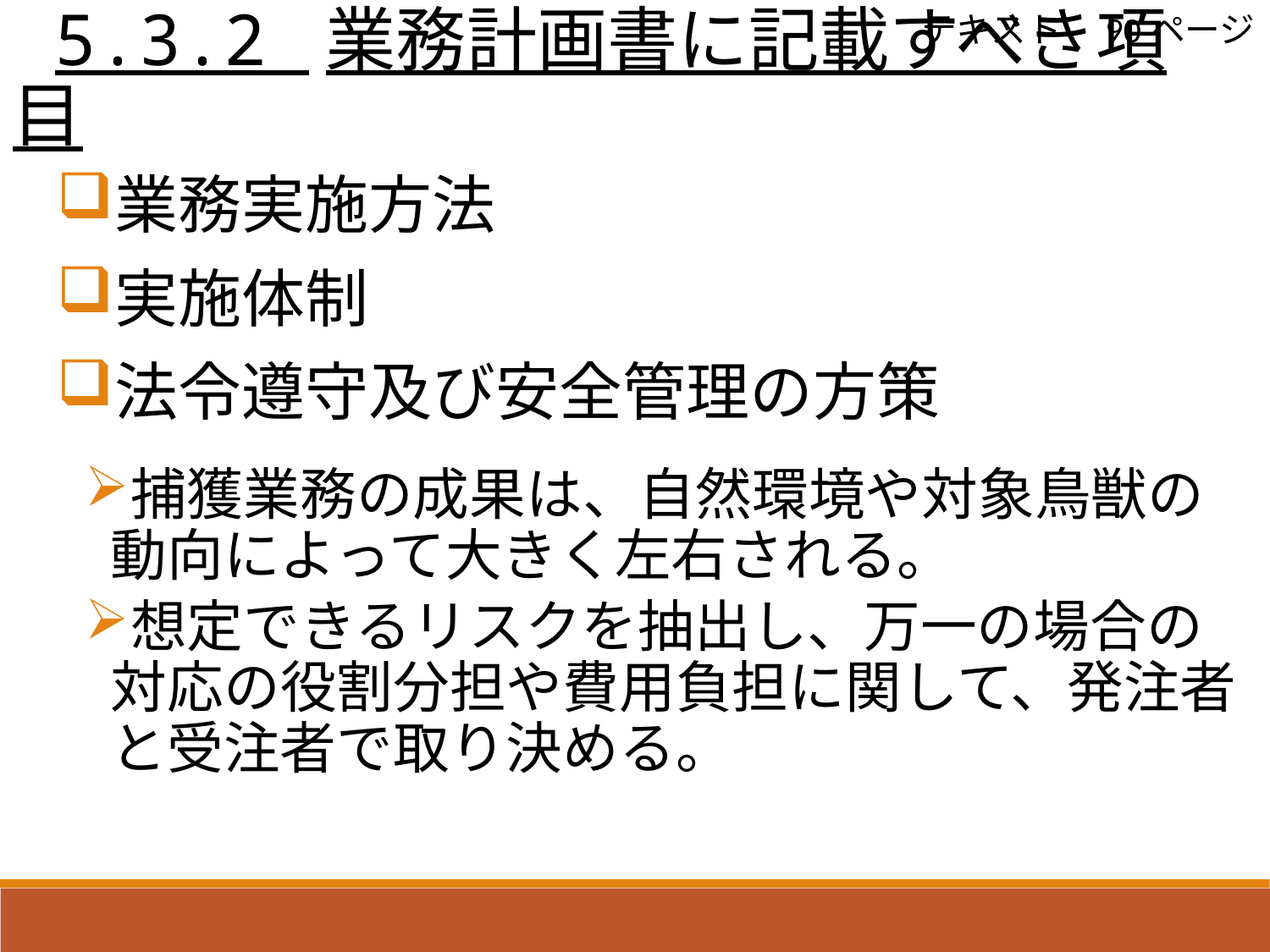

テキスト　90ページ
 5.3.2 業務計画書に記載すべき項目
業務実施方法
実施体制
法令遵守及び安全管理の方策

捕獲業務の成果は、自然環境や対象鳥獣の動向によって大きく左右される。
想定できるリスクを抽出し、万一の場合の対応の役割分担や費用負担に関して、発注者と受注者で取り決める。